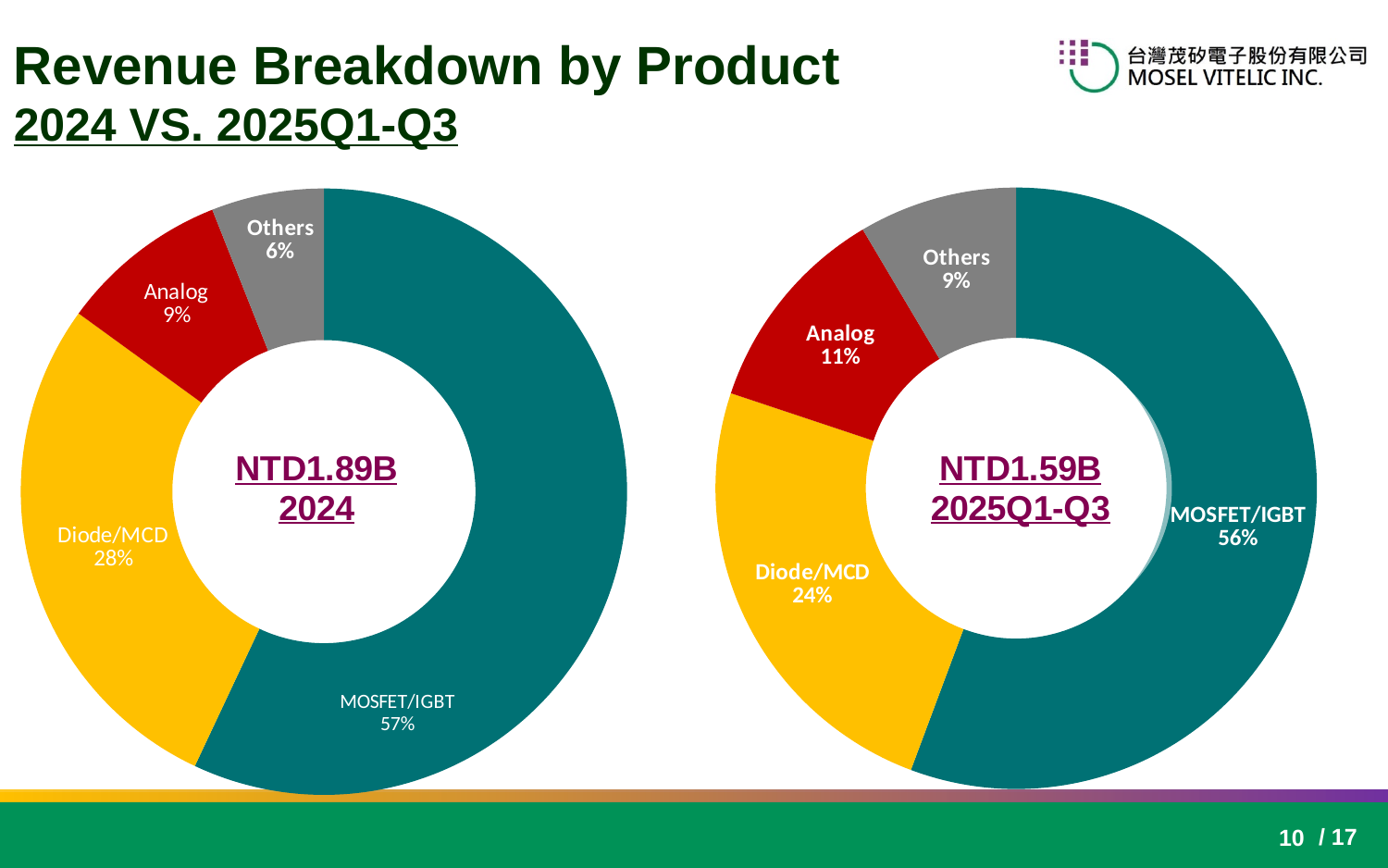

Revenue Breakdown by Product
2024 VS. 2025Q1-Q3

### Chart

| Category | 銷售 |
|---|---|
| MOSFET/IGBT | 0.57 |
| Diode/MCD | 0.28 |
| Analog | 0.09 |
| Others | 0.06 |

### Chart

| Category | 銷售 |
|---|---|
| MOSFET/IGBT | 0.5569396985697984 |
| Diode/MCD | 0.2442535403229212 |
| Analog | 0.1136245608571705 |
| Others | 0.08518220025010995 |
10